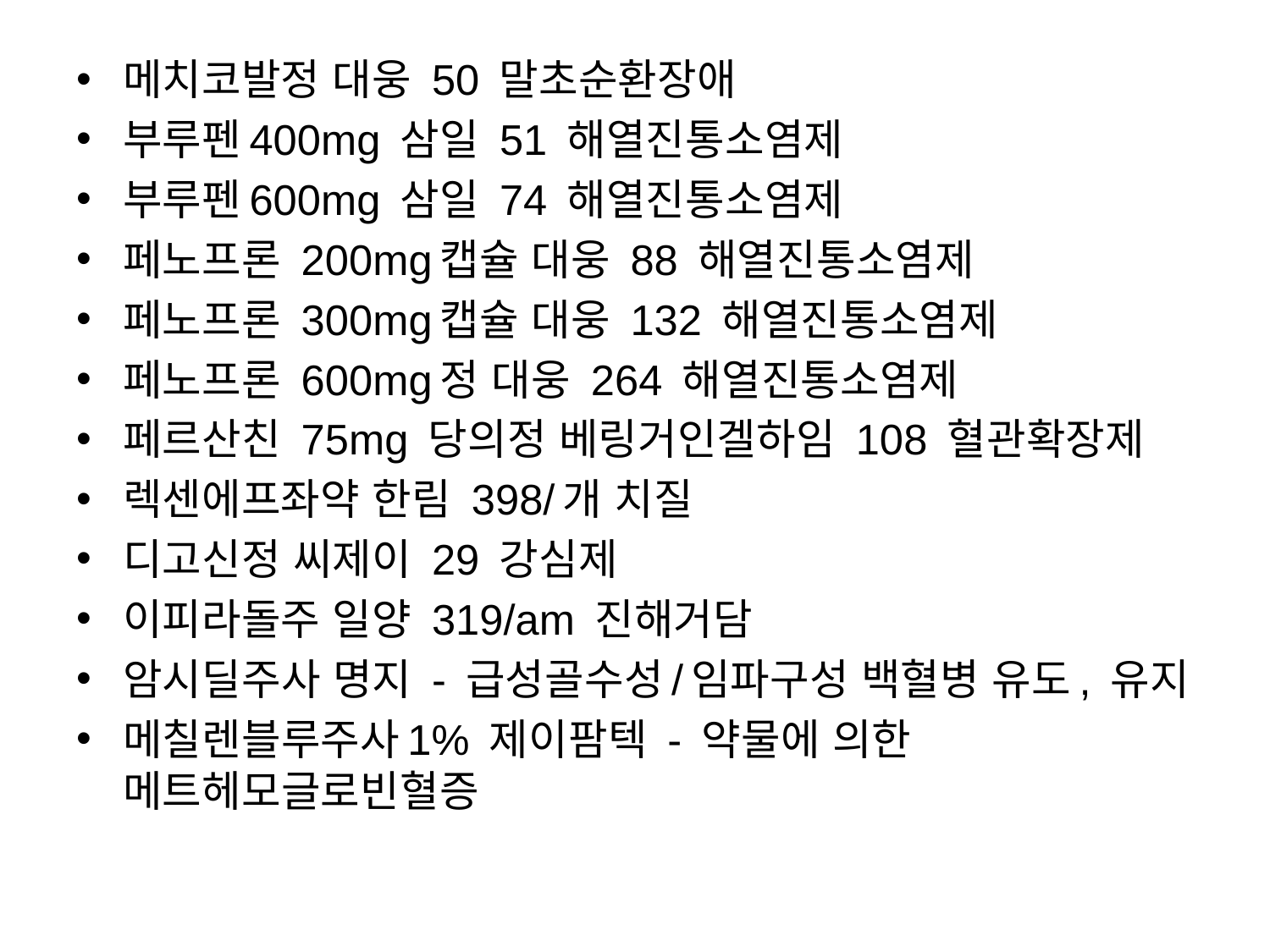

#
메치코발정 대웅 50 말초순환장애
부루펜400mg 삼일 51 해열진통소염제
부루펜600mg 삼일 74 해열진통소염제
페노프론 200mg캡슐 대웅 88 해열진통소염제
페노프론 300mg캡슐 대웅 132 해열진통소염제
페노프론 600mg정 대웅 264 해열진통소염제
페르산친 75mg 당의정 베링거인겔하임 108 혈관확장제
렉센에프좌약 한림 398/개 치질
디고신정 씨제이 29 강심제
이피라돌주 일양 319/am 진해거담
암시딜주사 명지 - 급성골수성/임파구성 백혈병 유도, 유지
메칠렌블루주사1% 제이팜텍 - 약물에 의한 메트헤모글로빈혈증